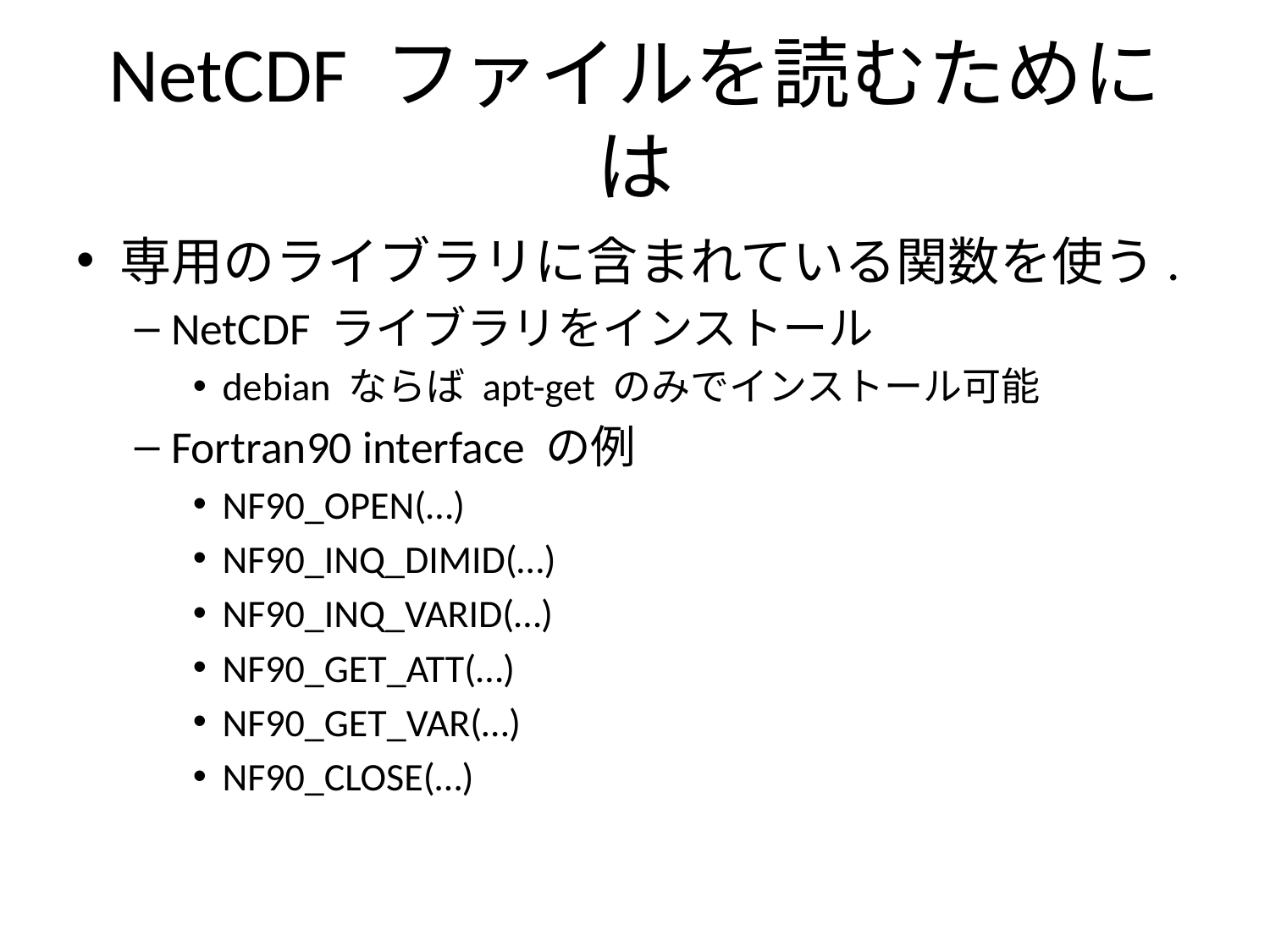

# NetCDF ファイルを読むためには
専用のライブラリに含まれている関数を使う.
NetCDF ライブラリをインストール
debian ならば apt-get のみでインストール可能
Fortran90 interface の例
NF90_OPEN(…)
NF90_INQ_DIMID(…)
NF90_INQ_VARID(…)
NF90_GET_ATT(…)
NF90_GET_VAR(…)
NF90_CLOSE(…)